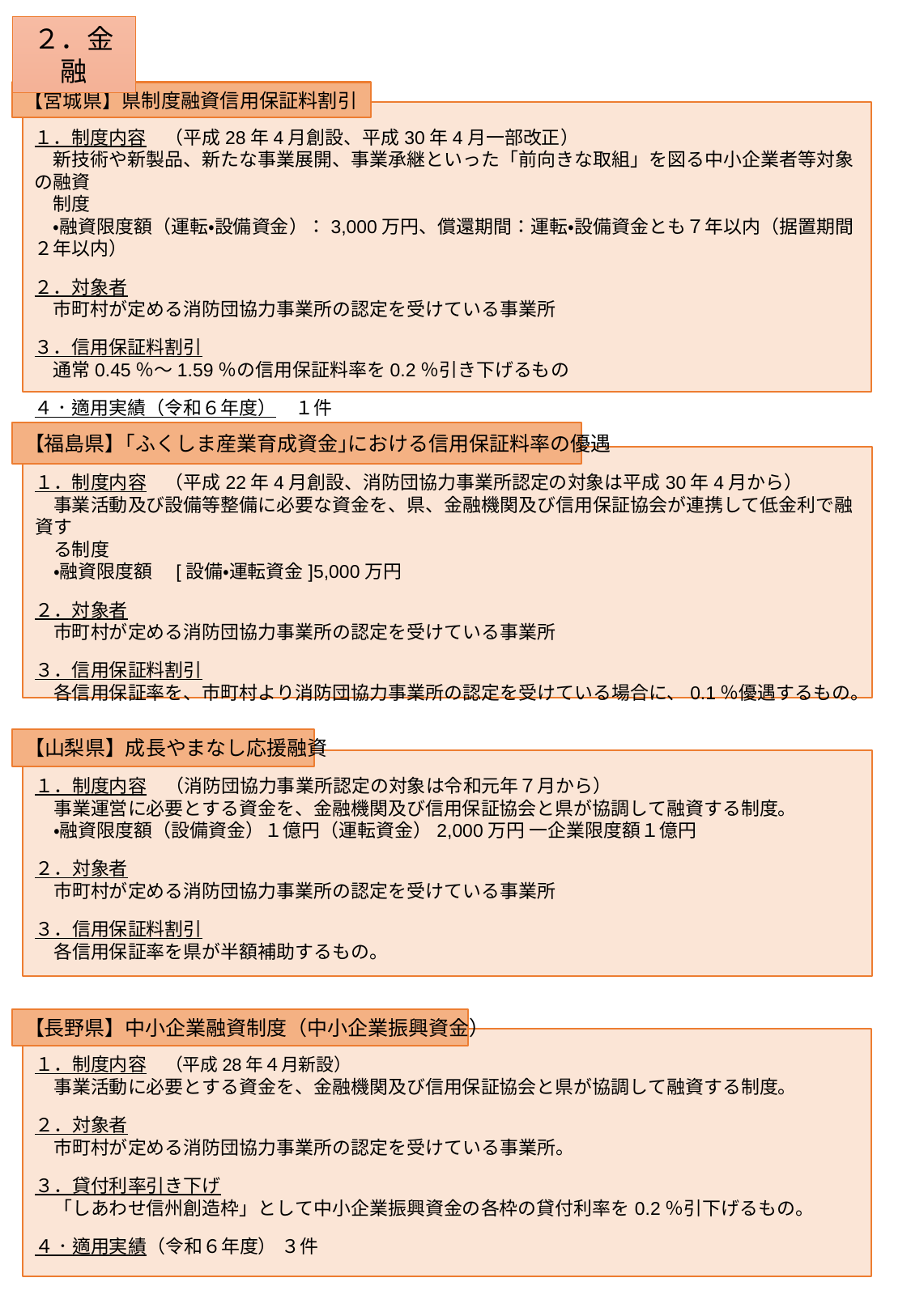

２．金融
【宮城県】県制度融資信用保証料割引

１．制度内容　（平成28年4月創設、平成30年4月一部改正）
　新技術や新製品、新たな事業展開、事業承継といった「前向きな取組」を図る中小企業者等対象の融資
　制度
　・融資限度額（運転・設備資金）：3,000万円、償還期間：運転・設備資金とも７年以内（据置期間２年以内）

２．対象者
　市町村が定める消防団協力事業所の認定を受けている事業所

３．信用保証料割引
　通常0.45％～1.59％の信用保証料率を0.2％引き下げるもの

４．適用実績（令和６年度）　１件

【福島県】｢ふくしま産業育成資金｣における信用保証料率の優遇

１．制度内容　（平成22年4月創設、消防団協力事業所認定の対象は平成30年4月から）
　事業活動及び設備等整備に必要な資金を、県、金融機関及び信用保証協会が連携して低金利で融資す
　る制度
　・融資限度額　[設備・運転資金]5,000万円

２．対象者
　市町村が定める消防団協力事業所の認定を受けている事業所

３．信用保証料割引
　各信用保証率を、市町村より消防団協力事業所の認定を受けている場合に、0.1％優遇するもの。
【山梨県】成長やまなし応援融資

１．制度内容　（消防団協力事業所認定の対象は令和元年７月から）
　事業運営に必要とする資金を、金融機関及び信用保証協会と県が協調して融資する制度。
　・融資限度額（設備資金）１億円（運転資金）2,000万円 一企業限度額１億円

２．対象者
　市町村が定める消防団協力事業所の認定を受けている事業所

３．信用保証料割引
　各信用保証率を県が半額補助するもの。

【長野県】中小企業融資制度（中小企業振興資金）

１．制度内容　（平成28年４月新設）
　事業活動に必要とする資金を、金融機関及び信用保証協会と県が協調して融資する制度。

２．対象者
　市町村が定める消防団協力事業所の認定を受けている事業所。

３．貸付利率引き下げ
　「しあわせ信州創造枠」として中小企業振興資金の各枠の貸付利率を0.2％引下げるもの。

４．適用実績（令和６年度） ３件